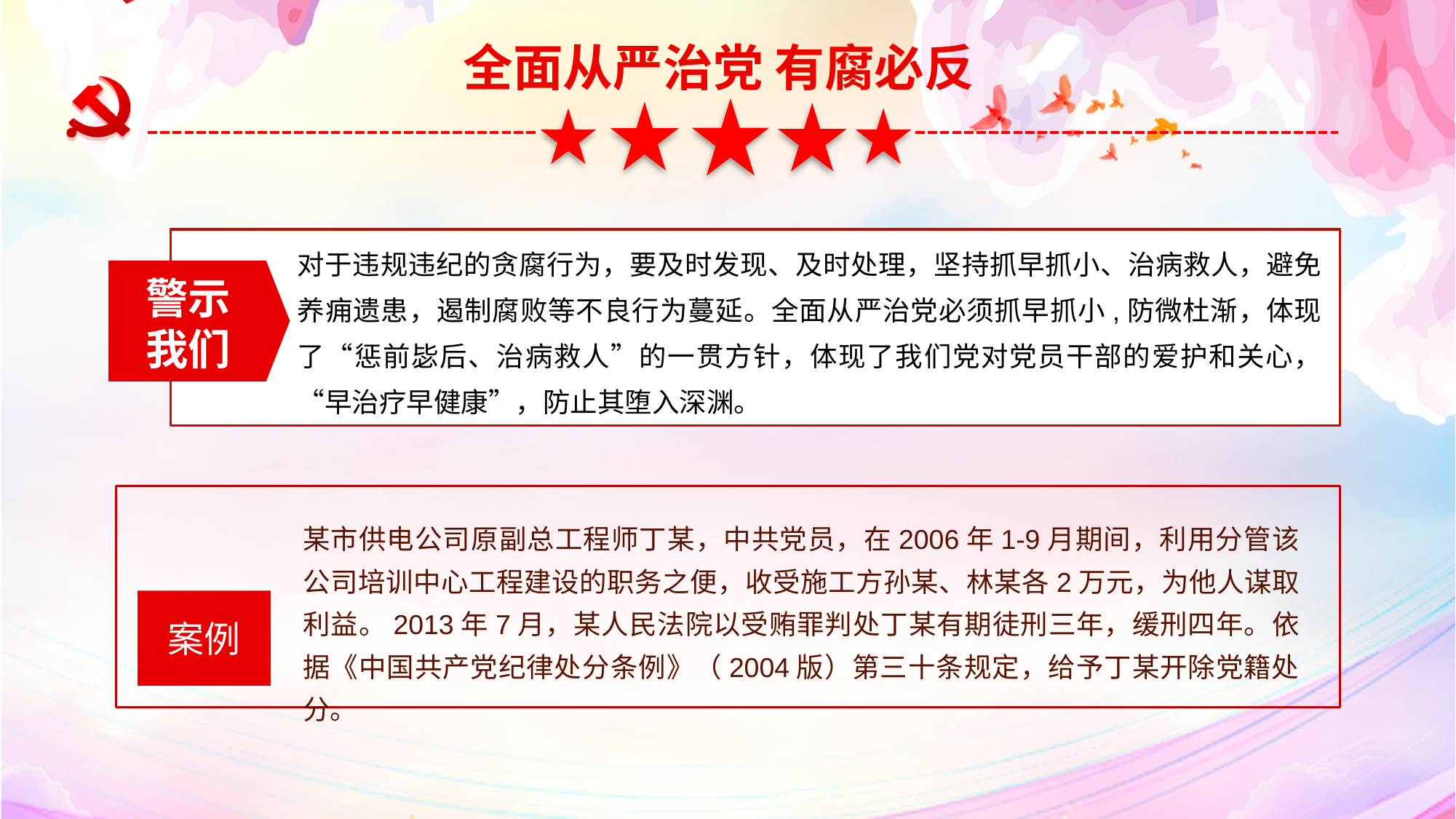

对于违规违纪的贪腐行为，要及时发现、及时处理，坚持抓早抓小、治病救人，避免养痈遗患，遏制腐败等不良行为蔓延。全面从严治党必须抓早抓小,防微杜渐，体现了“惩前毖后、治病救人”的一贯方针，体现了我们党对党员干部的爱护和关心，“早治疗早健康”，防止其堕入深渊。

警示
我们

某市供电公司原副总工程师丁某，中共党员，在2006年1-9月期间，利用分管该公司培训中心工程建设的职务之便，收受施工方孙某、林某各2万元，为他人谋取利益。2013年7月，某人民法院以受贿罪判处丁某有期徒刑三年，缓刑四年。依据《中国共产党纪律处分条例》（2004版）第三十条规定，给予丁某开除党籍处分。
案例